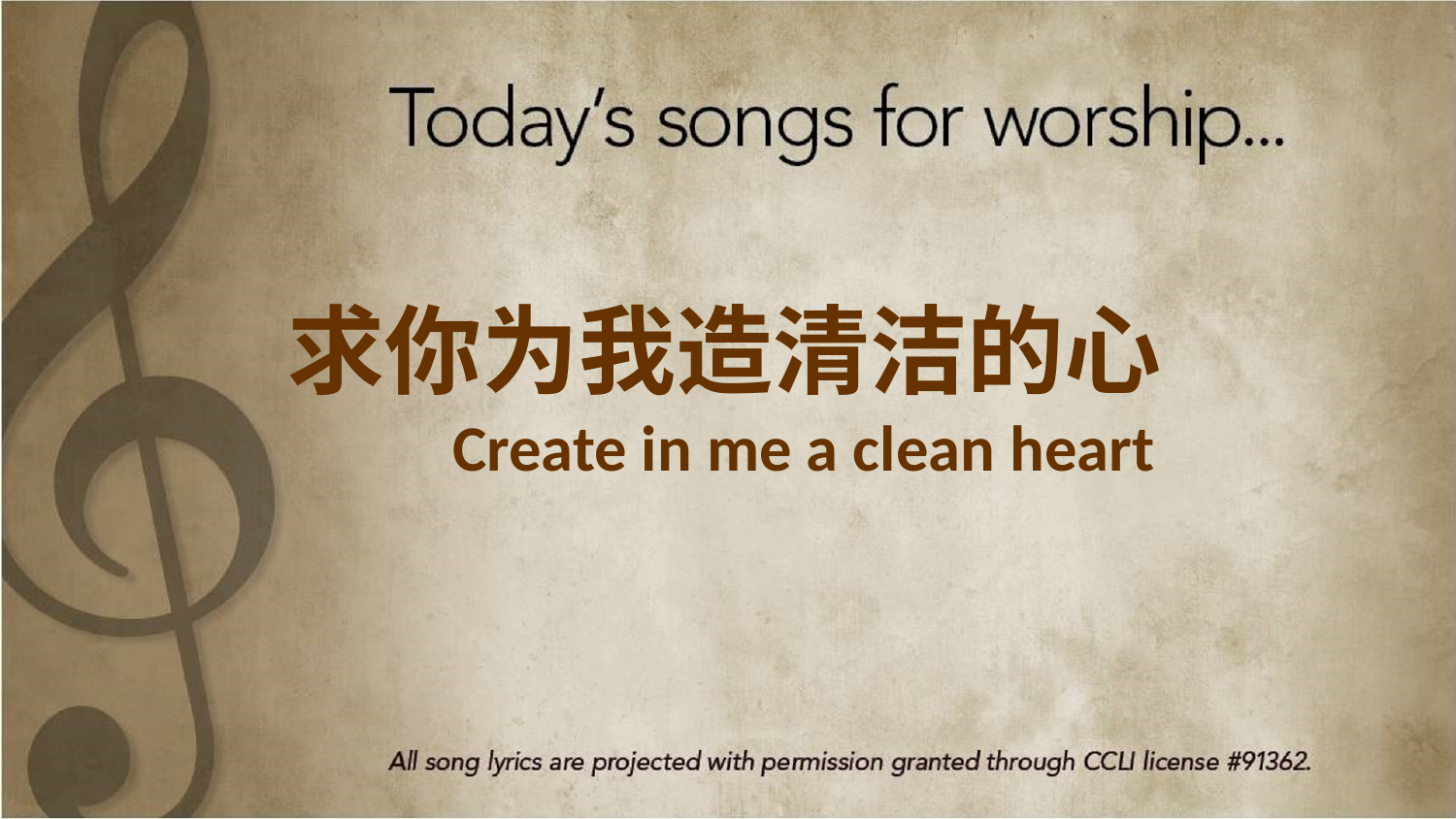

求你为我造清洁的心
Create in me a clean heart